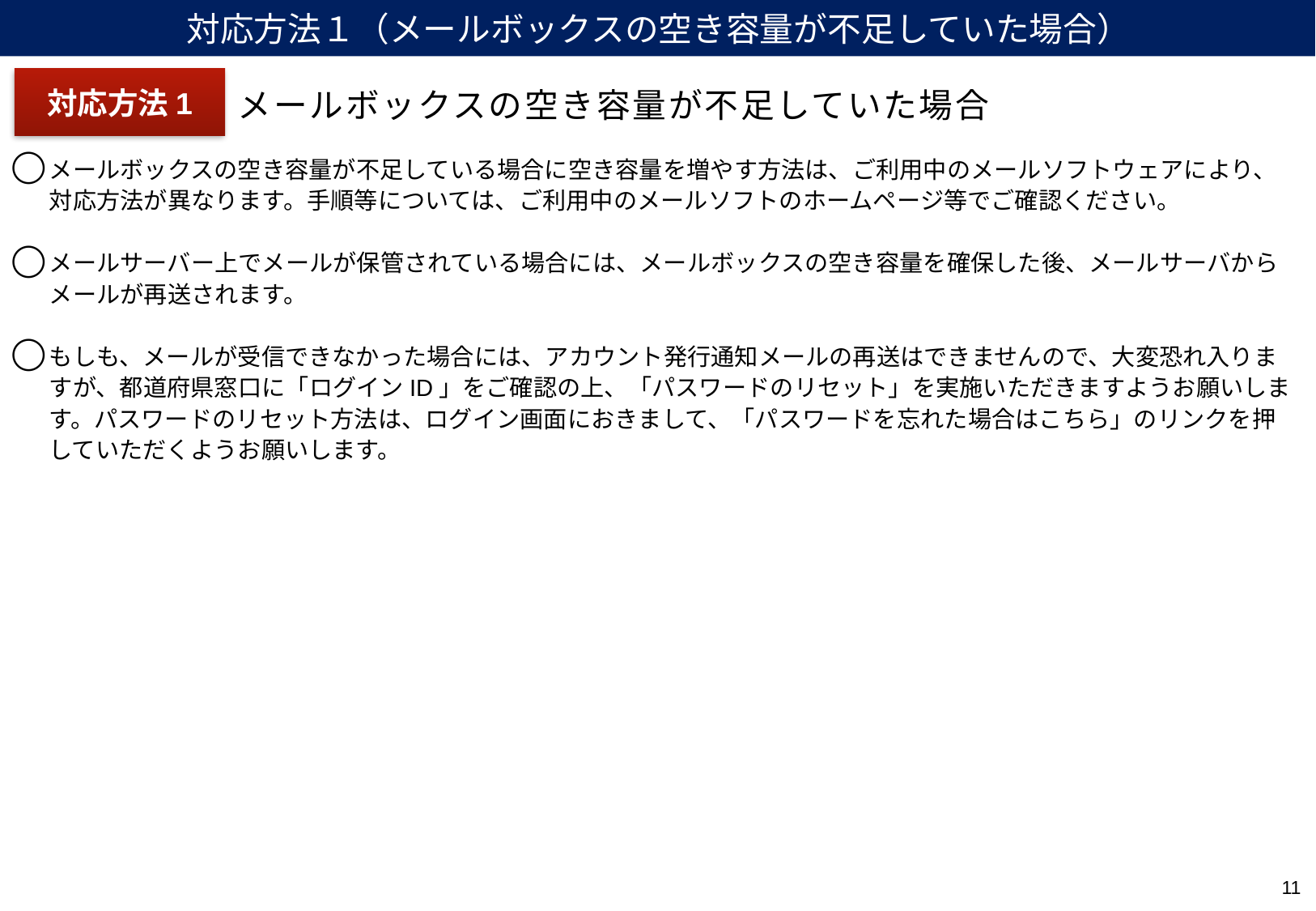

対応方法１（メールボックスの空き容量が不足していた場合）
対応方法1
メールボックスの空き容量が不足していた場合
メールボックスの空き容量が不足している場合に空き容量を増やす方法は、ご利用中のメールソフトウェアにより、対応方法が異なります。手順等については、ご利用中のメールソフトのホームページ等でご確認ください。

メールサーバー上でメールが保管されている場合には、メールボックスの空き容量を確保した後、メールサーバからメールが再送されます。

もしも、メールが受信できなかった場合には、アカウント発行通知メールの再送はできませんので、大変恐れ入りますが、都道府県窓口に「ログインID」をご確認の上、「パスワードのリセット」を実施いただきますようお願いします。パスワードのリセット方法は、ログイン画面におきまして、「パスワードを忘れた場合はこちら」のリンクを押していただくようお願いします。

11